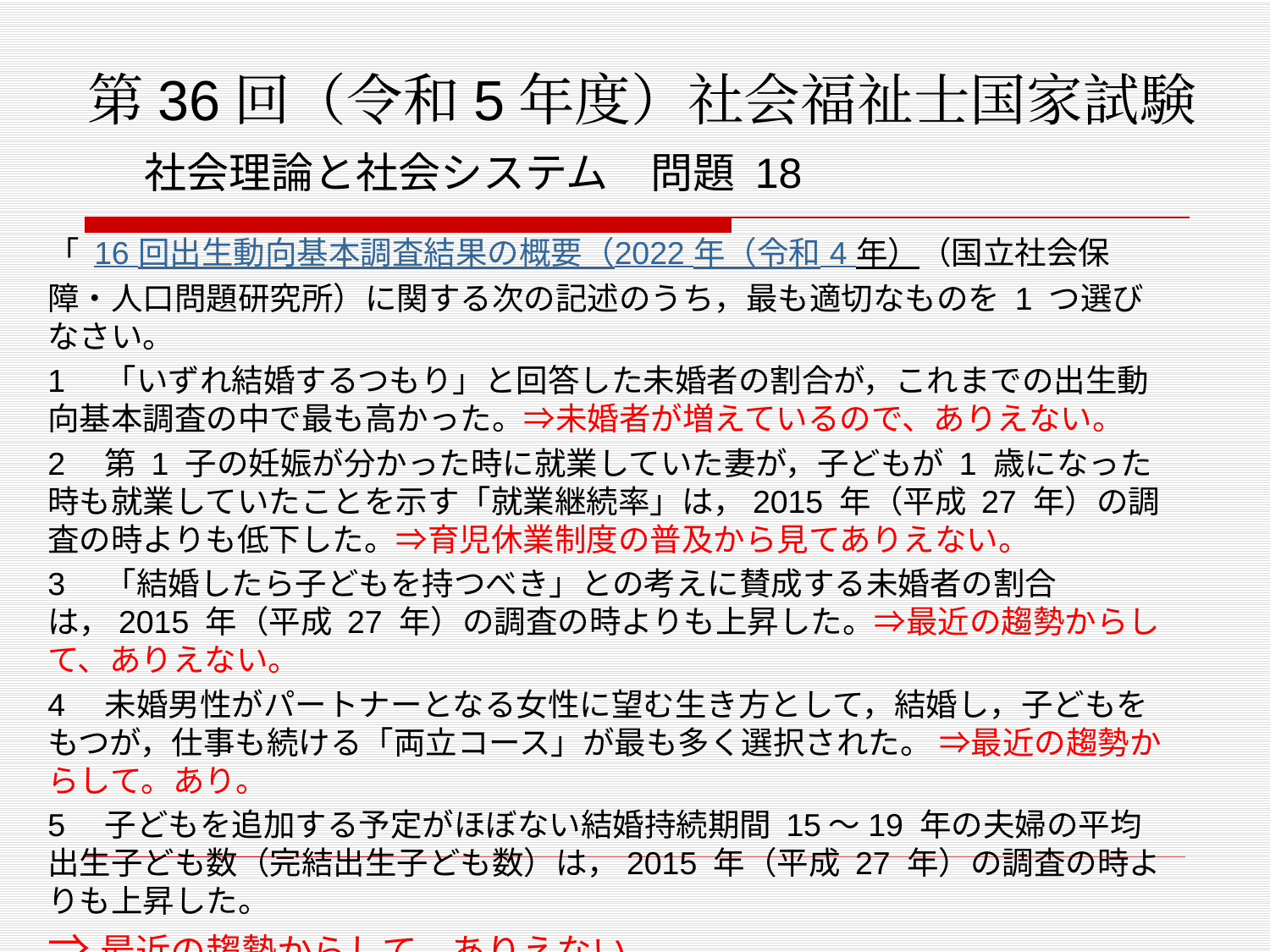

# 第36回（令和5年度）社会福祉士国家試験　社会理論と社会システム　問題 18
「 16 回出生動向基本調査結果の概要（2022 年（令和 4 年）（国立社会保障・人口問題研究所）に関する次の記述のうち，最も適切なものを 1 つ選びなさい。
1　「いずれ結婚するつもり」と回答した未婚者の割合が，これまでの出生動向基本調査の中で最も高かった。⇒未婚者が増えているので、ありえない。
2　第 1 子の妊娠が分かった時に就業していた妻が，子どもが 1 歳になった時も就業していたことを示す「就業継続率」は，2015 年（平成 27 年）の調査の時よりも低下した。⇒育児休業制度の普及から見てありえない。
3　「結婚したら子どもを持つべき」との考えに賛成する未婚者の割合は，2015 年（平成 27 年）の調査の時よりも上昇した。⇒最近の趨勢からして、ありえない。
4　未婚男性がパートナーとなる女性に望む生き方として，結婚し，子どもをもつが，仕事も続ける「両立コース」が最も多く選択された。 ⇒最近の趨勢からして。あり。
5　子どもを追加する予定がほぼない結婚持続期間 15～19 年の夫婦の平均出生子ども数（完結出生子ども数）は，2015 年（平成 27 年）の調査の時よりも上昇した。
⇒最近の趨勢からして、ありえない。